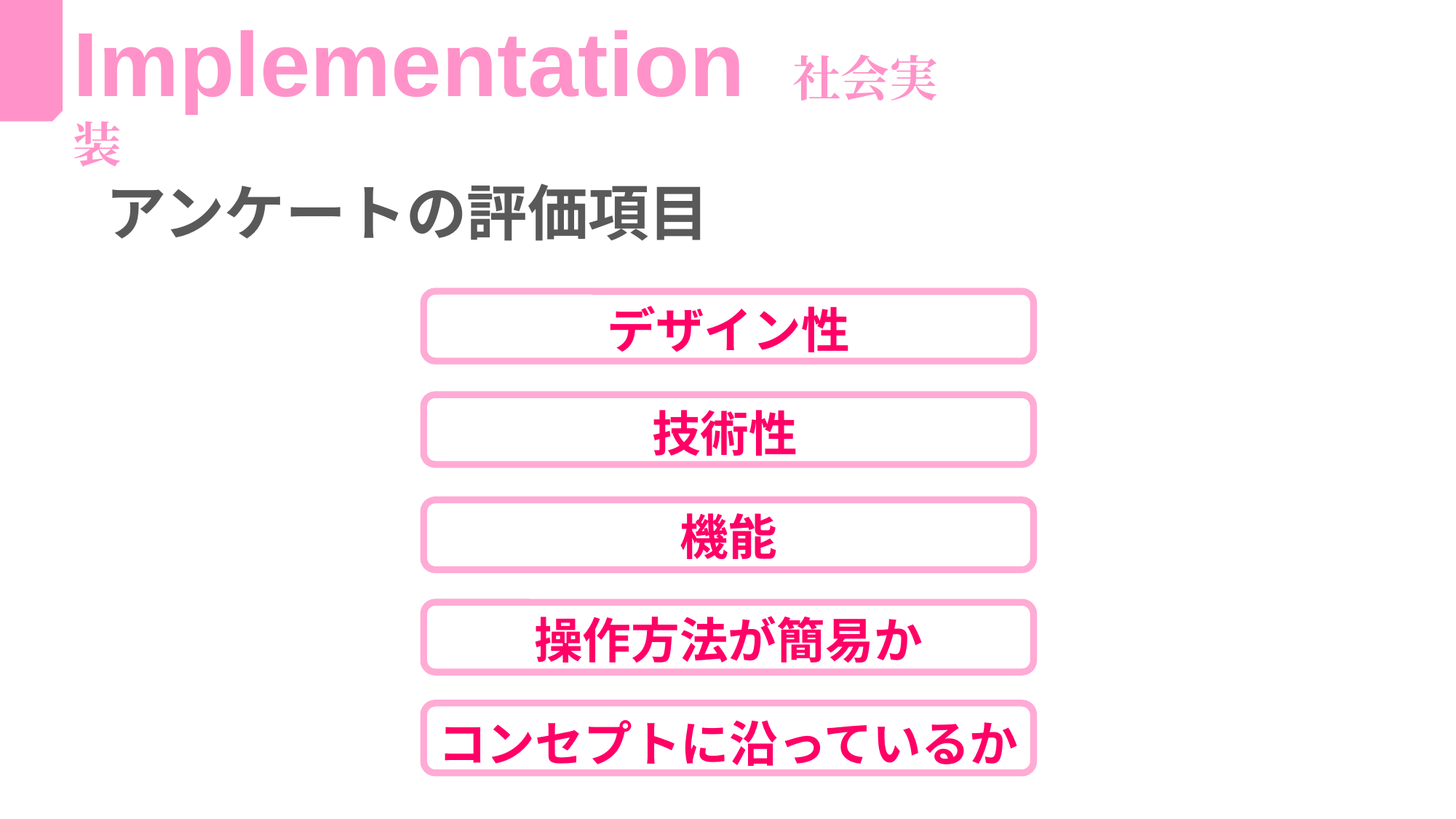

Implementation 社会実装

アンケートの評価項目

デザイン性

技術性

機能

操作方法が簡易か

コンセプトに沿っているか